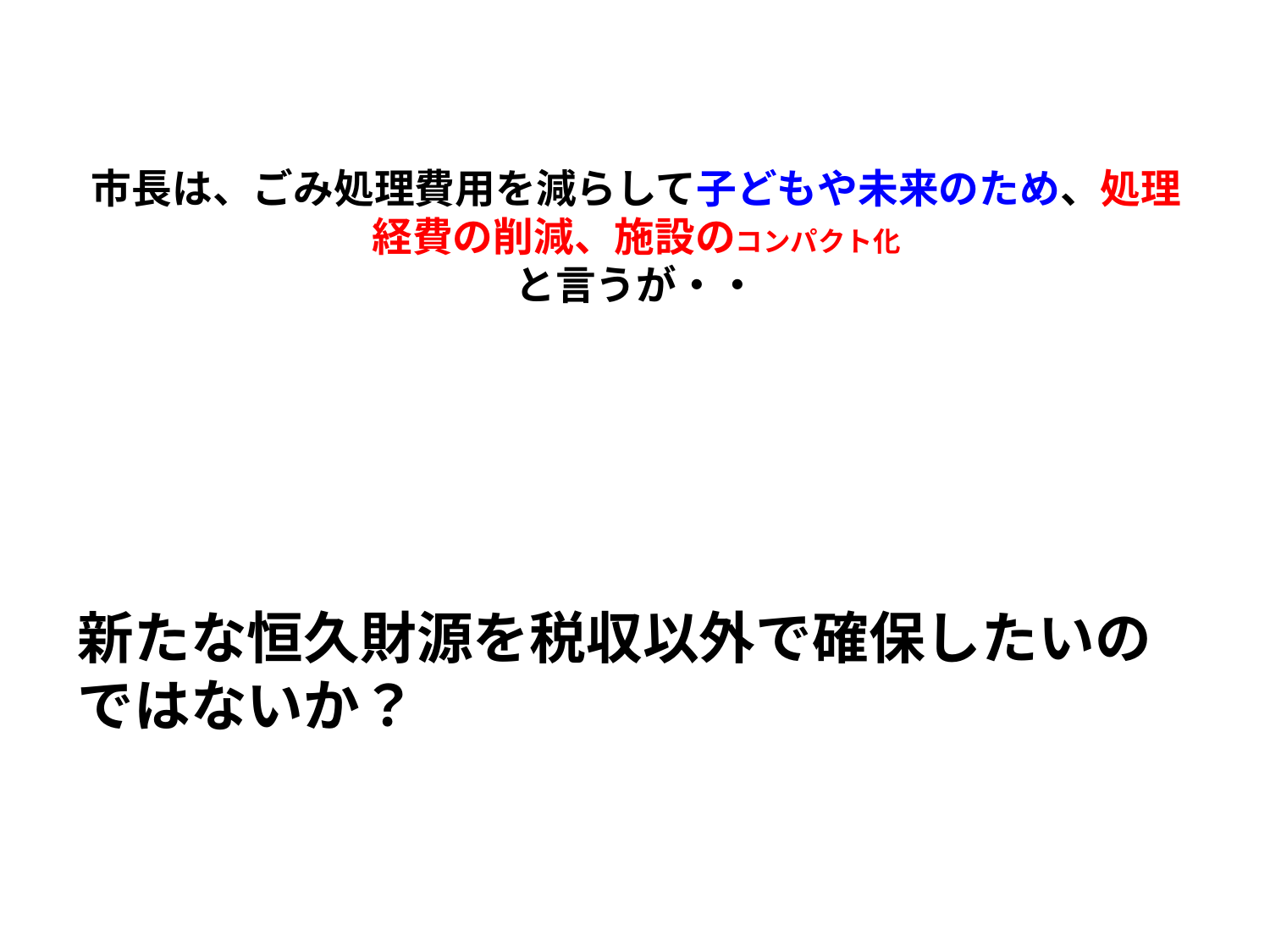

# 市長は、ごみ処理費用を減らして子どもや未来のため、処理経費の削減、施設のコンパクト化 と言うが・・
新たな恒久財源を税収以外で確保したいのではないか？